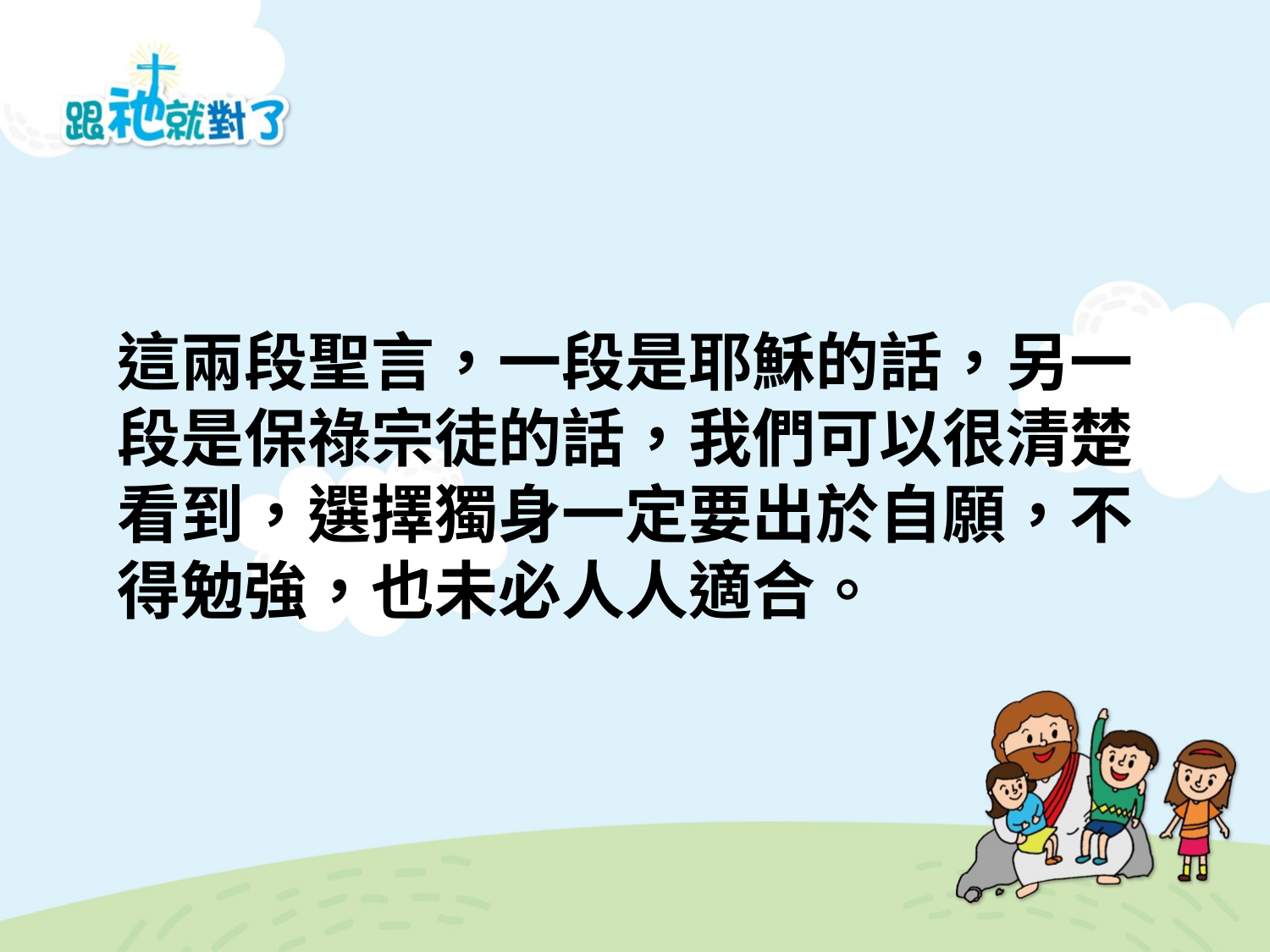

這兩段聖言，一段是耶穌的話，另一段是保祿宗徒的話，我們可以很清楚看到，選擇獨身一定要出於自願，不得勉強，也未必人人適合。